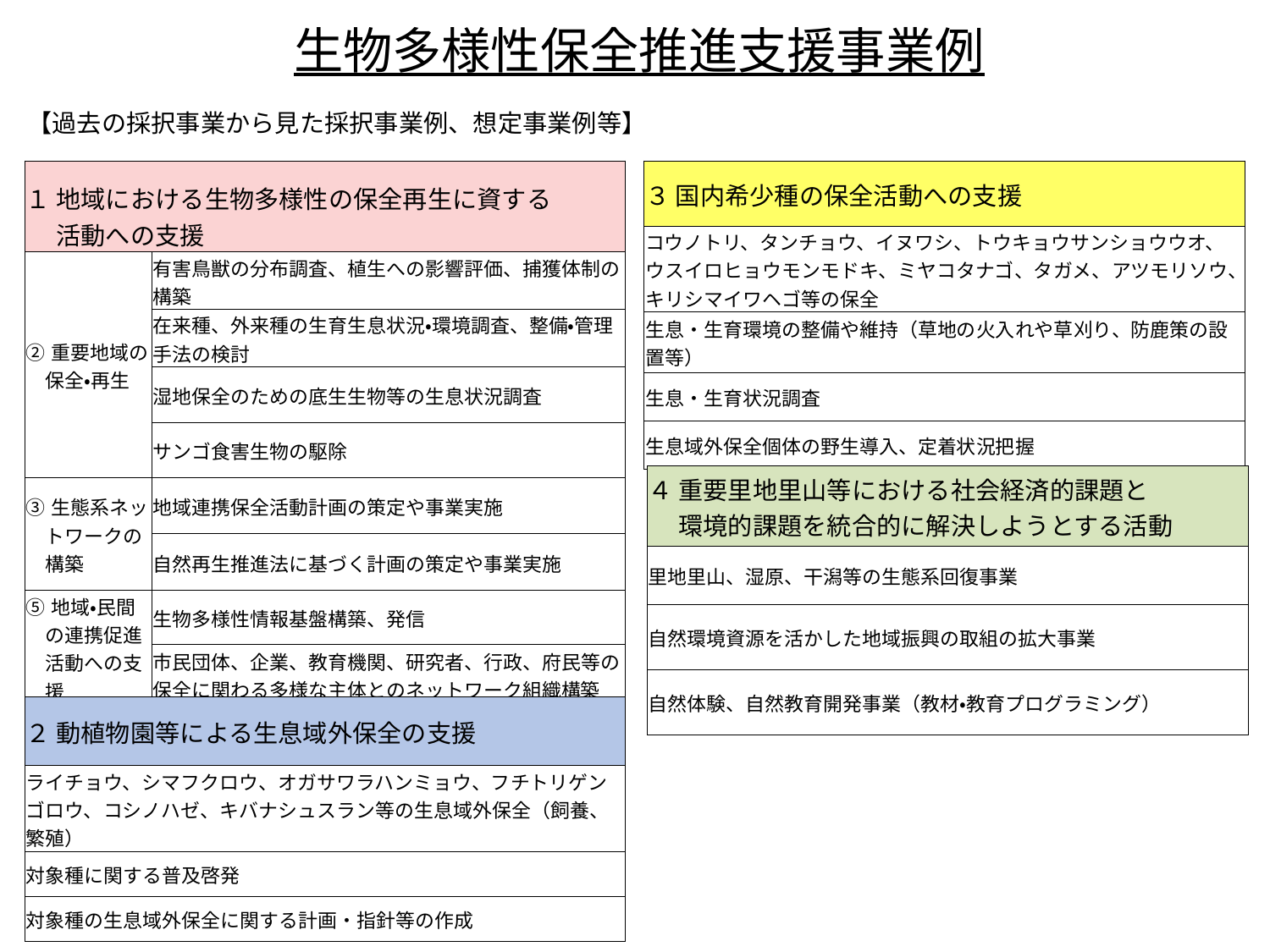

生物多様性保全推進支援事業例
【過去の採択事業から見た採択事業例、想定事業例等】
| １ 地域における生物多様性の保全再生に資する 　 活動への支援 |  |
| --- | --- |
| ②重要地域の 　保全・再生 | 有害鳥獣の分布調査、植生への影響評価、捕獲体制の構築 |
|  | 在来種、外来種の生育生息状況・環境調査、整備・管理手法の検討 |
|  | 湿地保全のための底生生物等の生息状況調査 |
|  | サンゴ食害生物の駆除 |
| ③生態系ネッ 　トワークの 　構築 | 地域連携保全活動計画の策定や事業実施 |
|  | 自然再生推進法に基づく計画の策定や事業実施 |
| ⑤地域・民間 　の連携促進 　活動への支 　援 | 生物多様性情報基盤構築、発信 |
|  | 市民団体、企業、教育機関、研究者、行政、府民等の保全に関わる多様な主体とのネットワーク組織構築 |
| ３ 国内希少種の保全活動への支援 |
| --- |
| コウノトリ、タンチョウ、イヌワシ、トウキョウサンショウウオ、ウスイロヒョウモンモドキ、ミヤコタナゴ、タガメ、アツモリソウ、キリシマイワヘゴ等の保全 |
| 生息・生育環境の整備や維持（草地の火入れや草刈り、防鹿策の設置等） |
| 生息・生育状況調査 |
| 生息域外保全個体の野生導入、定着状況把握 |
| ４ 重要里地里山等における社会経済的課題と 　 環境的課題を統合的に解決しようとする活動 |
| --- |
| 里地里山、湿原、干潟等の生態系回復事業 |
| 自然環境資源を活かした地域振興の取組の拡大事業 |
| 自然体験、自然教育開発事業（教材・教育プログラミング） |
| ２ 動植物園等による生息域外保全の支援 |
| --- |
| ライチョウ、シマフクロウ、オガサワラハンミョウ、フチトリゲンゴロウ、コシノハゼ、キバナシュスラン等の生息域外保全（飼養、繁殖） |
| 対象種に関する普及啓発 |
| 対象種の生息域外保全に関する計画・指針等の作成 |